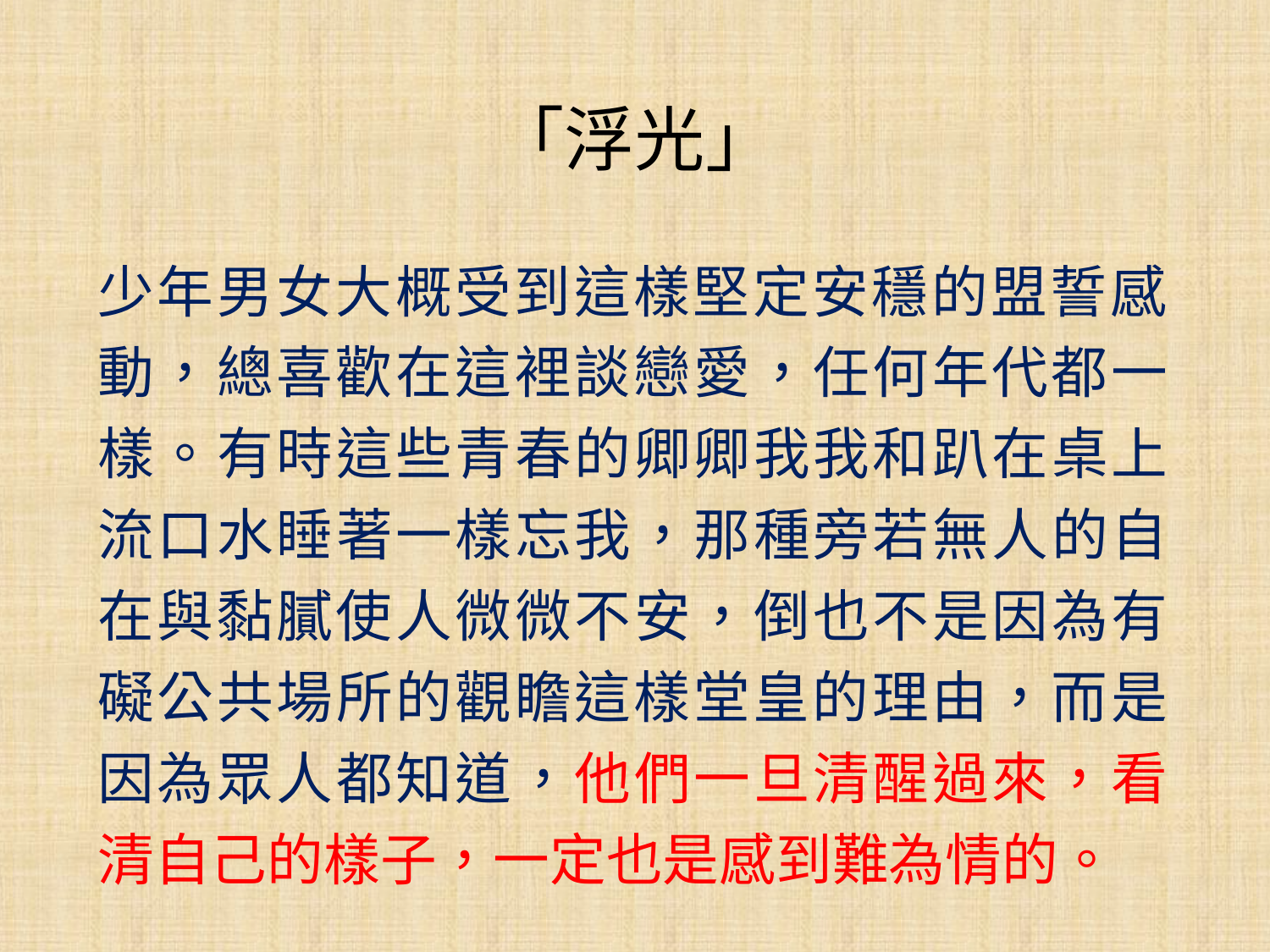

# 「浮光」
少年男女大概受到這樣堅定安穩的盟誓感動，總喜歡在這裡談戀愛，任何年代都一樣。有時這些青春的卿卿我我和趴在桌上流口水睡著一樣忘我，那種旁若無人的自在與黏膩使人微微不安，倒也不是因為有礙公共場所的觀瞻這樣堂皇的理由，而是因為眾人都知道，他們一旦清醒過來，看清自己的樣子，一定也是感到難為情的。